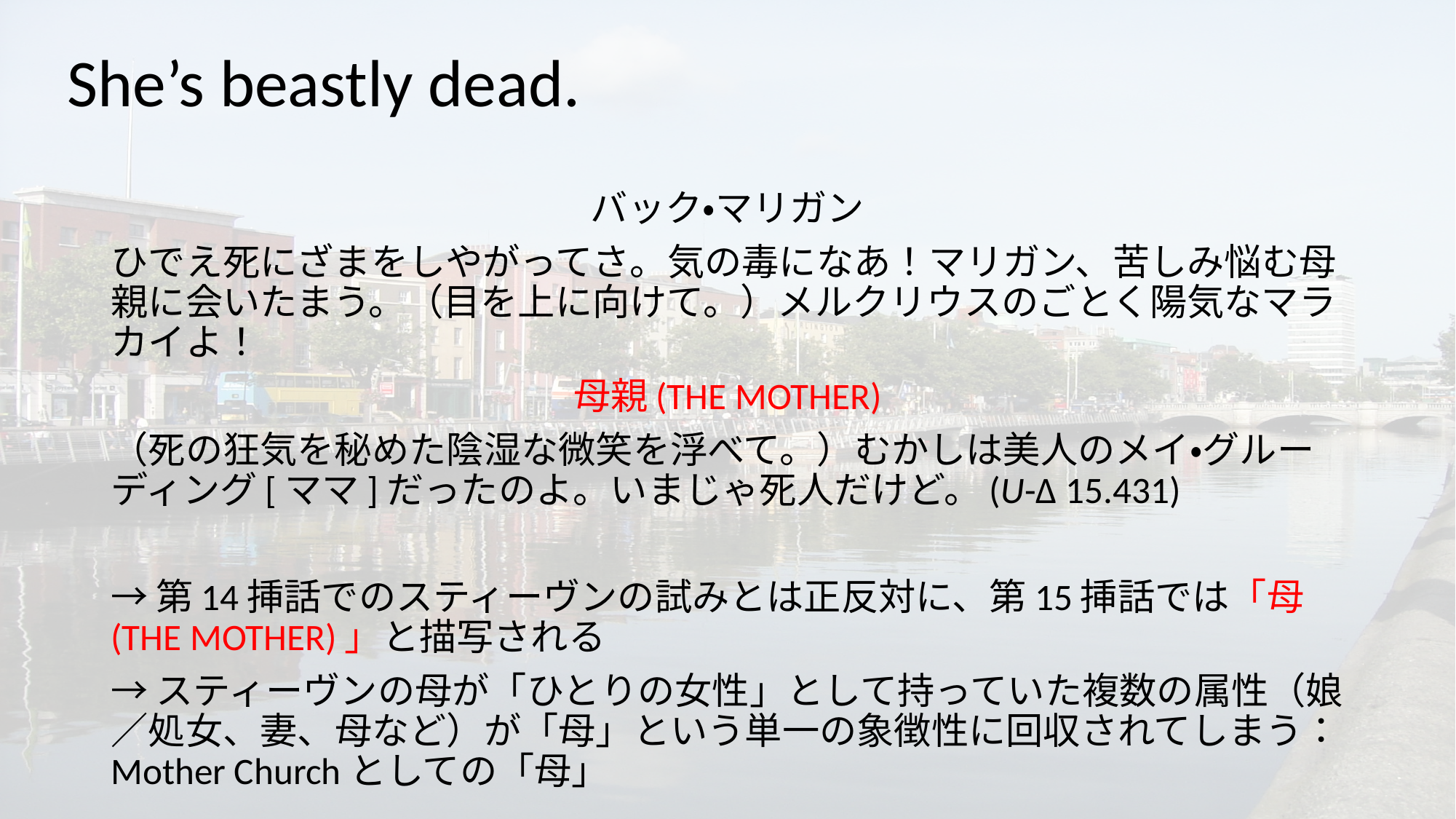

# She’s beastly dead.
バック・マリガン
ひでえ死にざまをしやがってさ。気の毒になあ！マリガン、苦しみ悩む母親に会いたまう。（目を上に向けて。）メルクリウスのごとく陽気なマラカイよ！
母親(THE MOTHER)
（死の狂気を秘めた陰湿な微笑を浮べて。）むかしは美人のメイ・グルーディング[ママ]だったのよ。いまじゃ死人だけど。(U-Δ 15.431)

→第14挿話でのスティーヴンの試みとは正反対に、第15挿話では「母(THE MOTHER)」と描写される
→スティーヴンの母が「ひとりの女性」として持っていた複数の属性（娘／処女、妻、母など）が「母」という単一の象徴性に回収されてしまう：Mother Churchとしての「母」